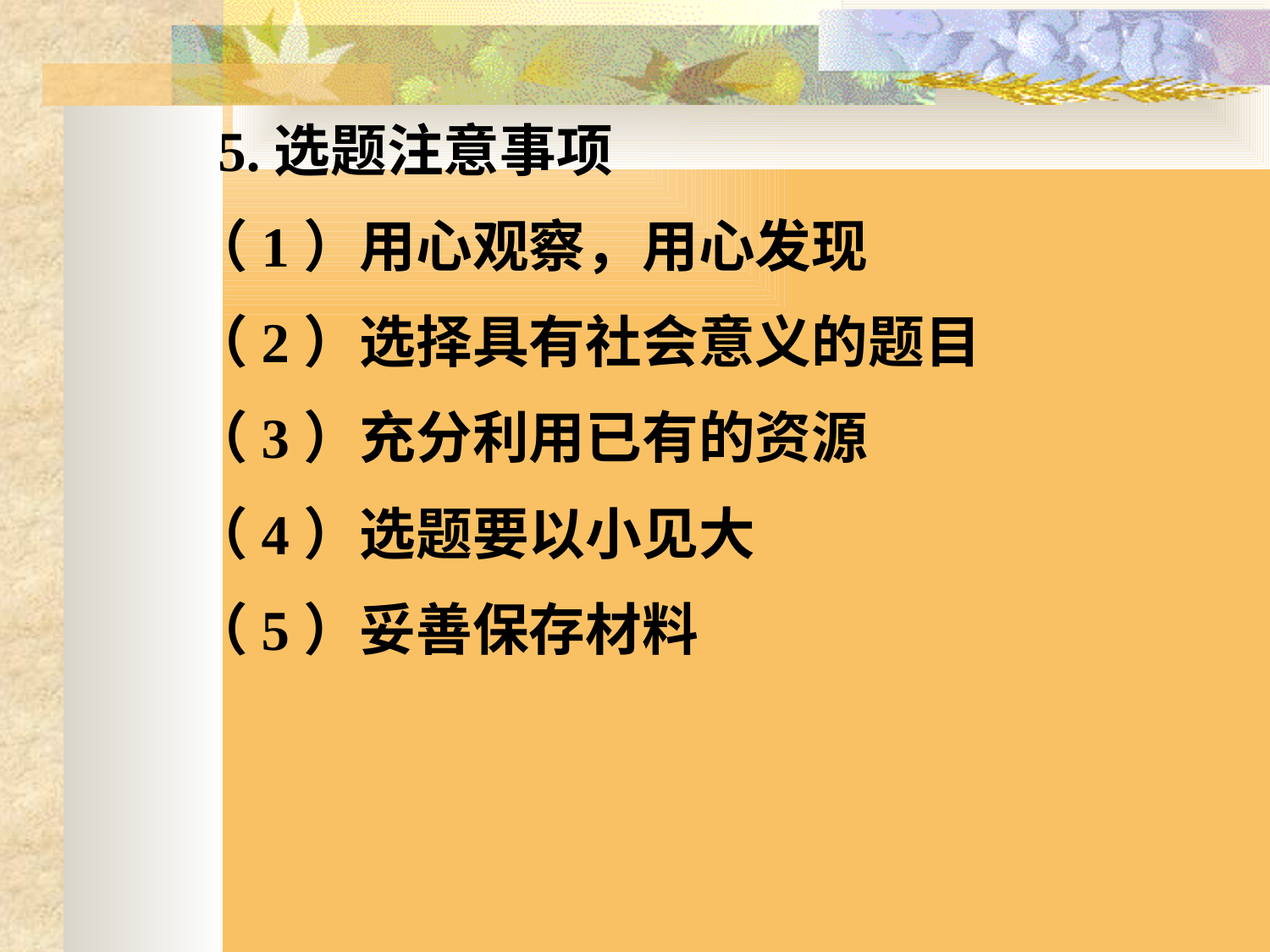

5.选题注意事项
    （1）用心观察，用心发现
    （2）选择具有社会意义的题目
    （3）充分利用已有的资源
    （4）选题要以小见大
    （5）妥善保存材料